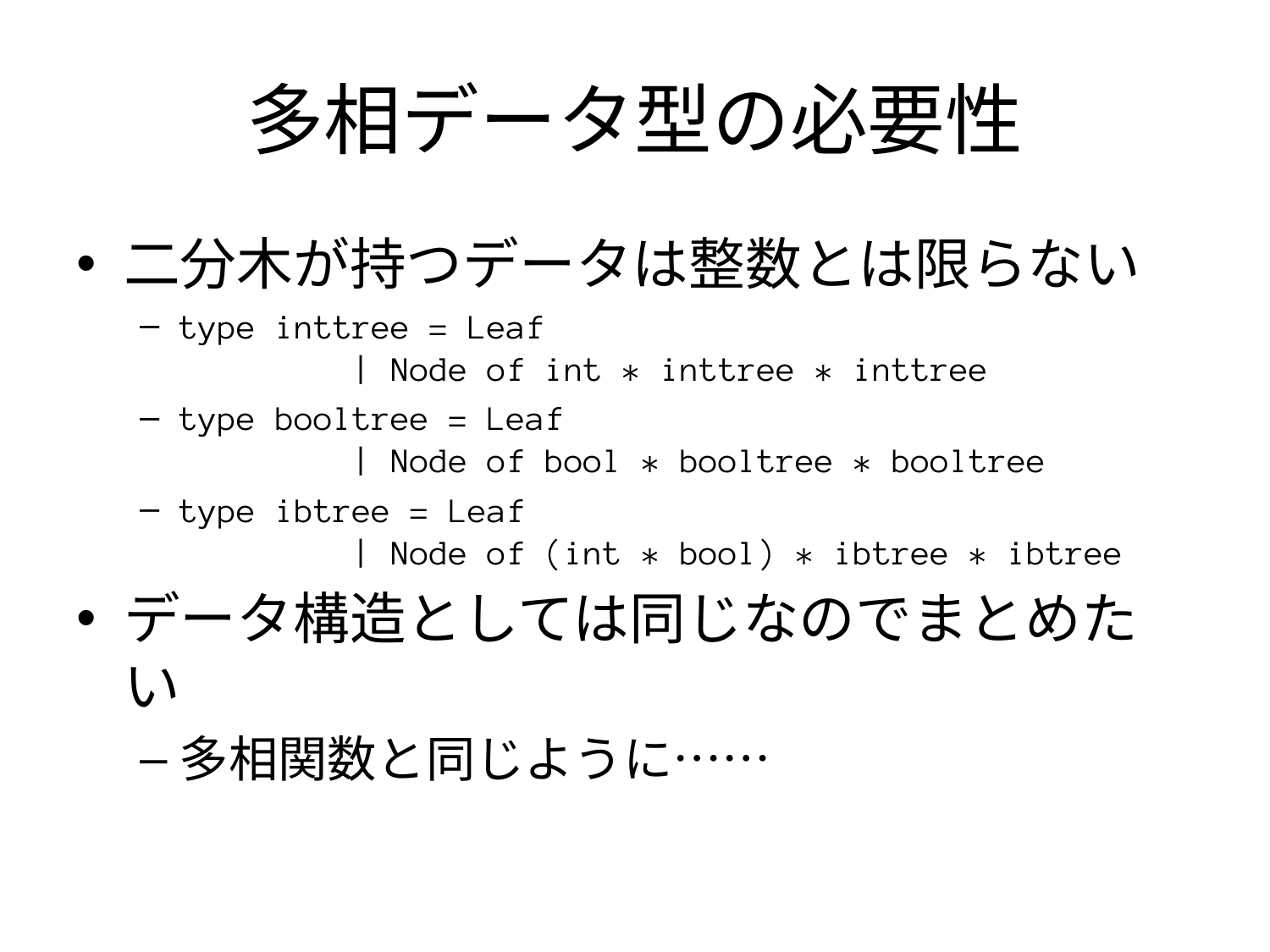

# 多相データ型の必要性
二分木が持つデータは整数とは限らない
type inttree = Leaf
         | Node of int * inttree * inttree
type booltree = Leaf
         | Node of bool * booltree * booltree
type ibtree = Leaf
         | Node of (int * bool) * ibtree * ibtree
データ構造としては同じなのでまとめたい
多相関数と同じように……